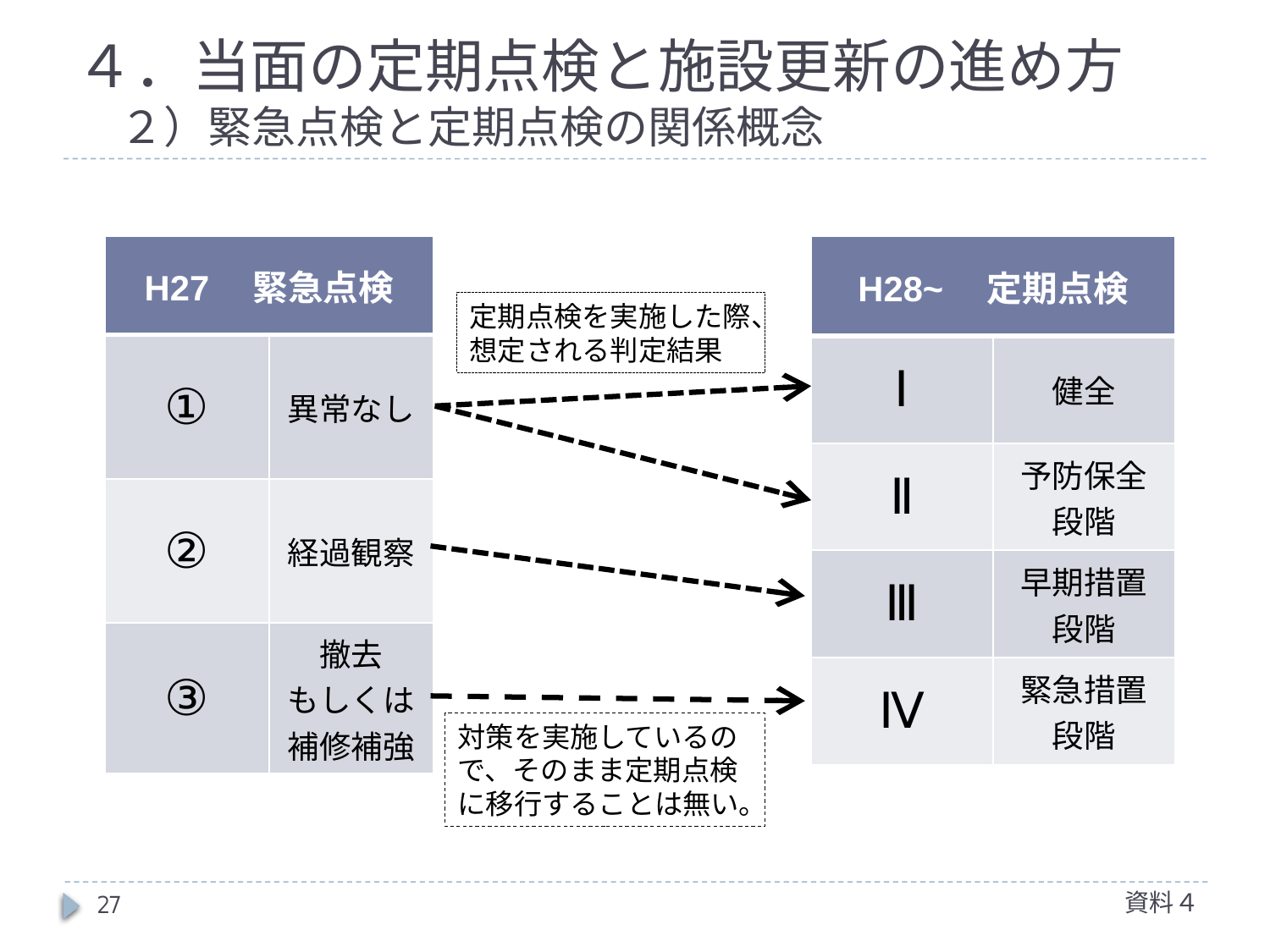

４．当面の定期点検と施設更新の進め方
　２）緊急点検と定期点検の関係概念
| H27　緊急点検 |  |
| --- | --- |
| ① | 異常なし |
| ② | 経過観察 |
| ③ | 撤去 もしくは 補修補強 |
| H28~　定期点検 |  |
| --- | --- |
| Ⅰ | 健全 |
| Ⅱ | 予防保全 段階 |
| Ⅲ | 早期措置 段階 |
| Ⅳ | 緊急措置 段階 |
定期点検を実施した際、想定される判定結果
対策を実施しているので、そのまま定期点検に移行することは無い。
資料４
27